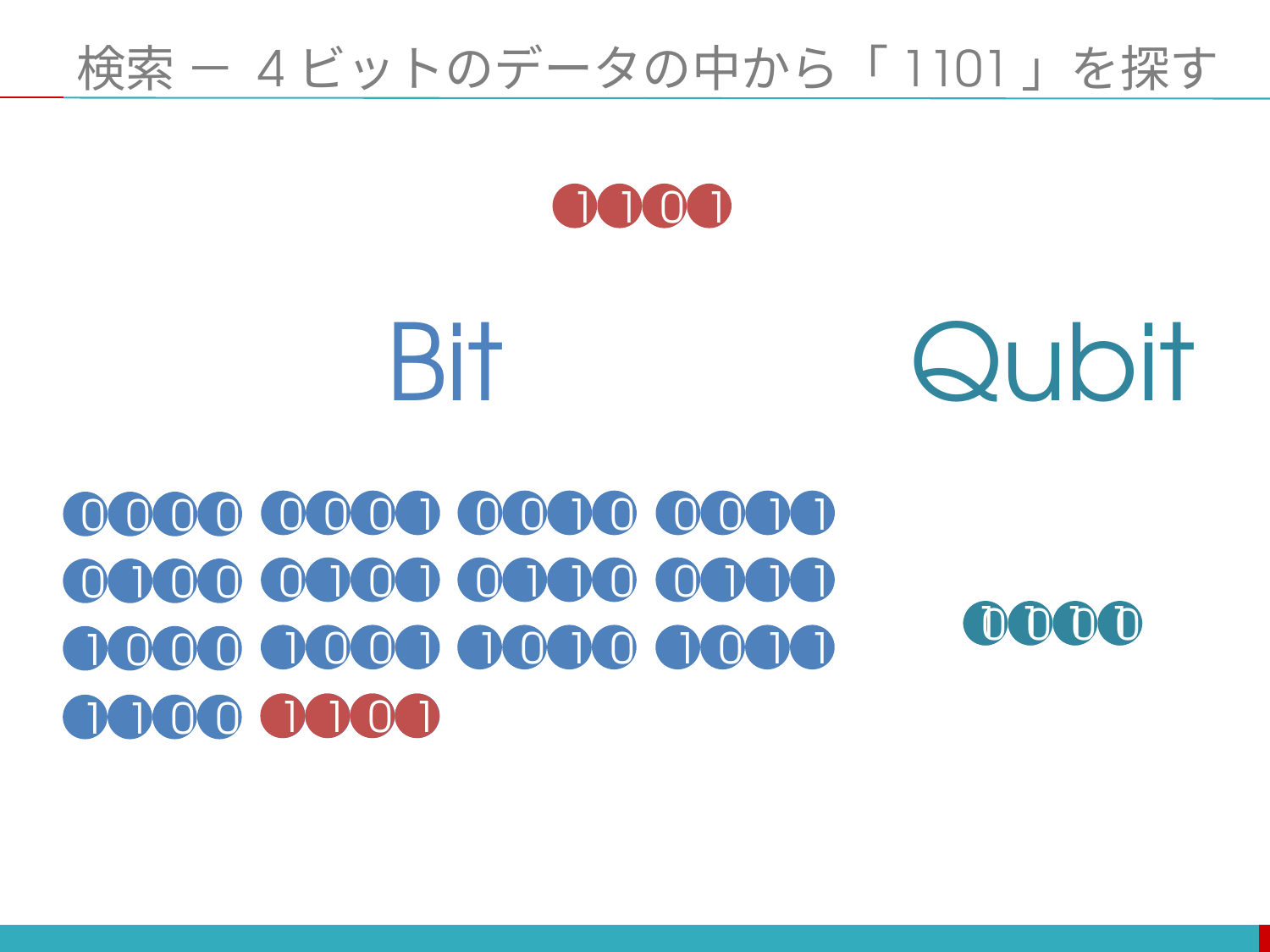

# 検索 － 4ビットのデータの中から「1101」を探す
1
1
0
1
Qubit
Bit
0
0
0
1
0
0
1
0
0
0
1
1
0
0
0
0
0
1
0
1
0
1
1
0
0
1
1
1
0
1
0
0
1
1
1
1

1
1
0
1
0
0
0
0
1
0
0
1
1
0
1
0
1
0
1
1
1
0
0
0
1
1
0
1
1
1
0
1
1
1
0
0